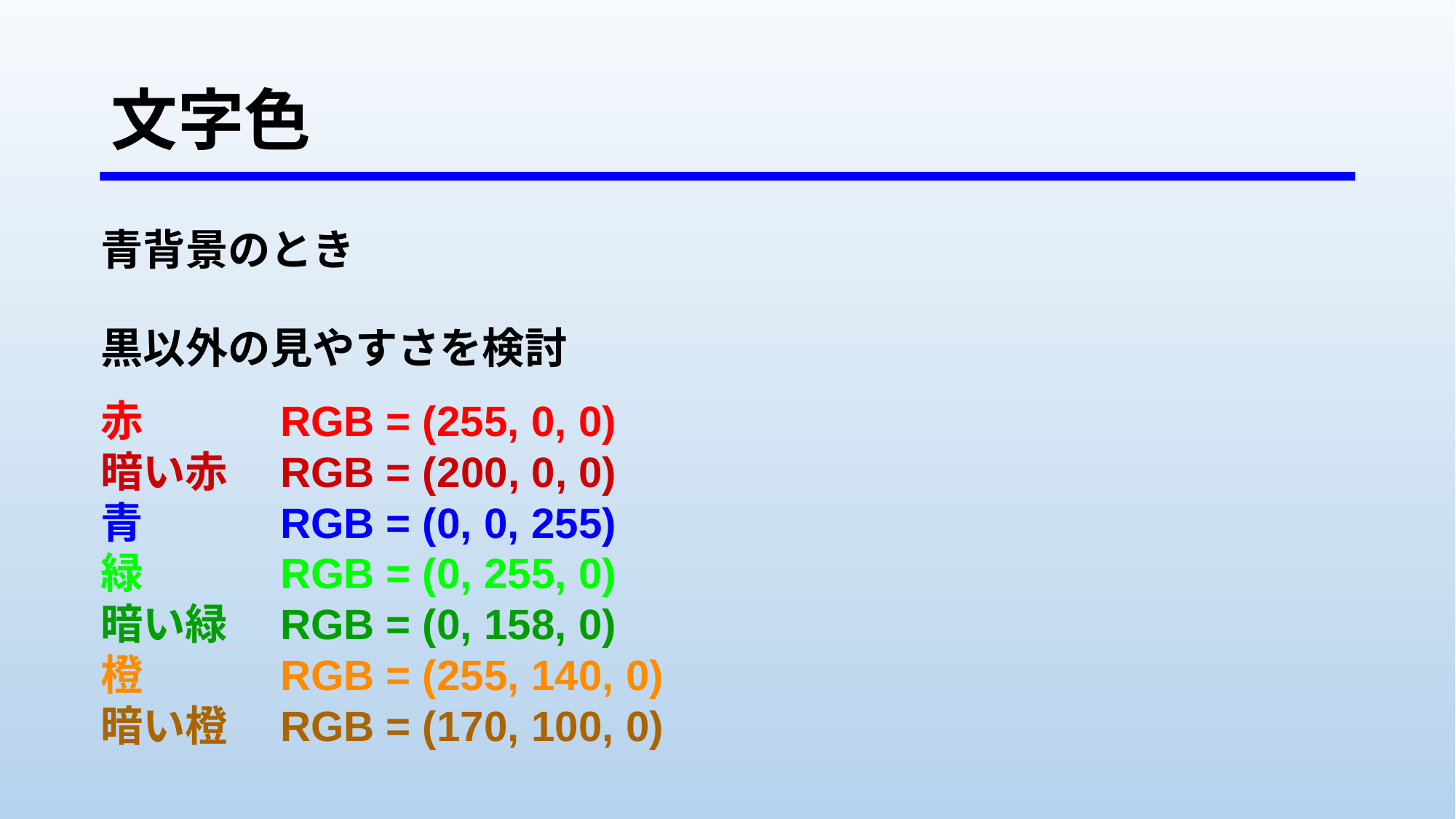

# 文字色
青背景のとき
黒以外の見やすさを検討
赤　　　RGB = (255, 0, 0)
暗い赤　RGB = (200, 0, 0)
青　　　RGB = (0, 0, 255)
緑　　　RGB = (0, 255, 0)
暗い緑　RGB = (0, 158, 0)
橙　　　RGB = (255, 140, 0)
暗い橙　RGB = (170, 100, 0)